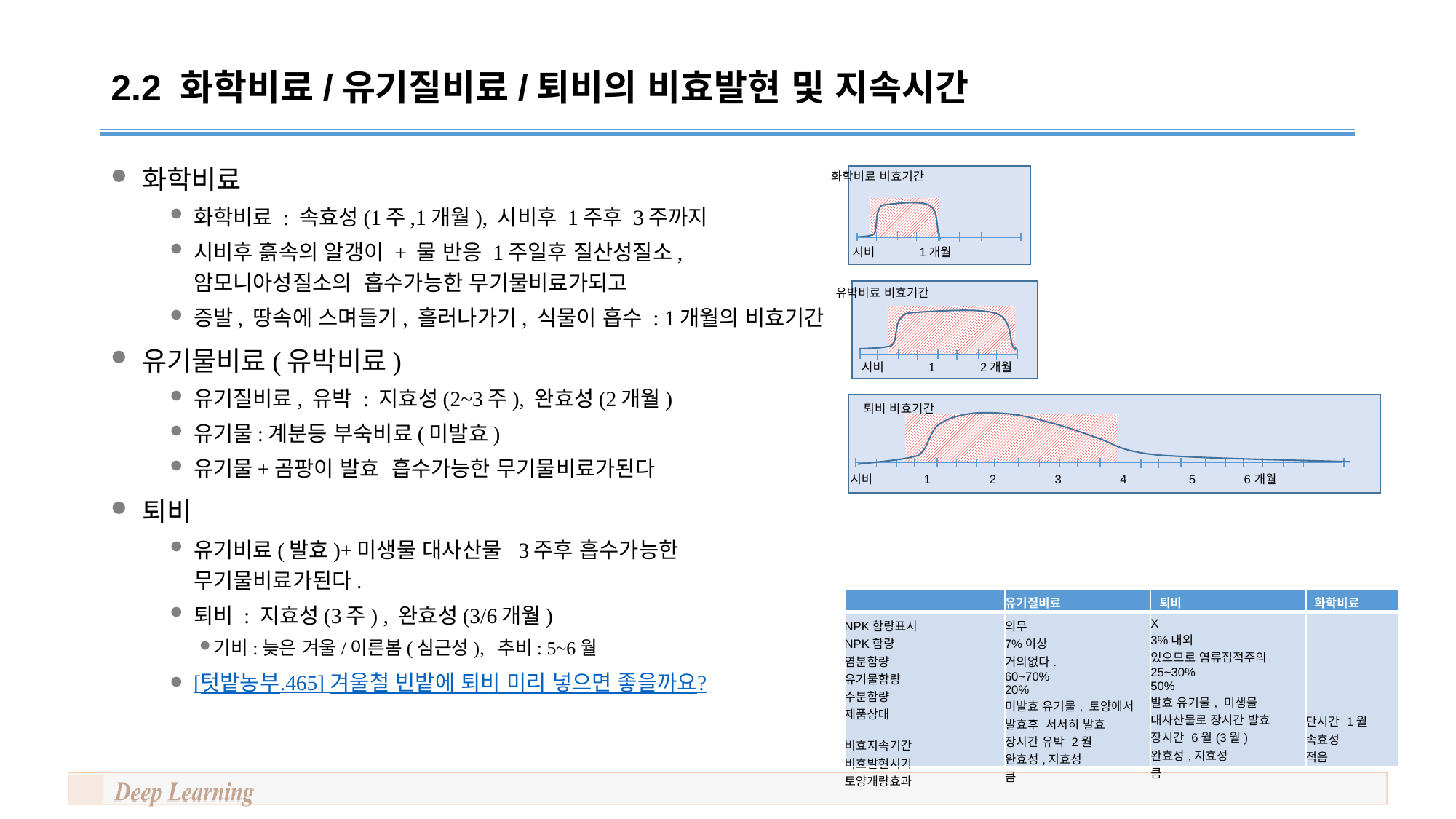

# 2.2 화학비료/유기질비료/퇴비의 비효발현 및 지속시간
화학비료
화학비료 : 속효성(1주,1개월), 시비후 1주후 3주까지
시비후 흙속의 알갱이 + 물 반응 1주일후 질산성질소,암모니아성질소의  흡수가능한 무기물비료가되고
증발, 땅속에 스며들기, 흘러나가기, 식물이 흡수 : 1개월의 비효기간
유기물비료(유박비료)
유기질비료, 유박 : 지효성(2~3주), 완효성(2개월)
유기물:계분등 부숙비료(미발효)
유기물+곰팡이 발효  흡수가능한 무기물비료가된다
퇴비
유기비료(발효)+미생물 대사산물  3주후 흡수가능한 무기물비료가된다.
퇴비 : 지효성(3주) , 완효성(3/6개월)
기비:늦은 겨울/이른봄(심근성),  추비: 5~6월
[텃밭농부.465] 겨울철 빈밭에 퇴비 미리 넣으면 좋을까요?
화학비료 비효기간

시비            1개월
유박비료 비효기간

시비            1             2개월

퇴비 비효기간

시비              1                 2                 3                 4                  5              6개월

|  | 유기질비료 | 퇴비 | 화학비료 |
| --- | --- | --- | --- |
| NPK함량표시 NPK함량 염분함량 유기물함량 수분함량 제품상태 비효지속기간 비효발현시기 토양개량효과 | 의무 7%이상 거의없다. 60~70% 20% 미발효 유기물, 토양에서 발효후 서서히 발효 장시간 유박 2월 완효성,지효성 큼 | X 3%내외 있으므로 염류집적주의 25~30% 50% 발효 유기물, 미생물 대사산물로 장시간 발효 장시간 6월(3월) 완효성,지효성 큼 | 단시간 1월 속효성 적음 |